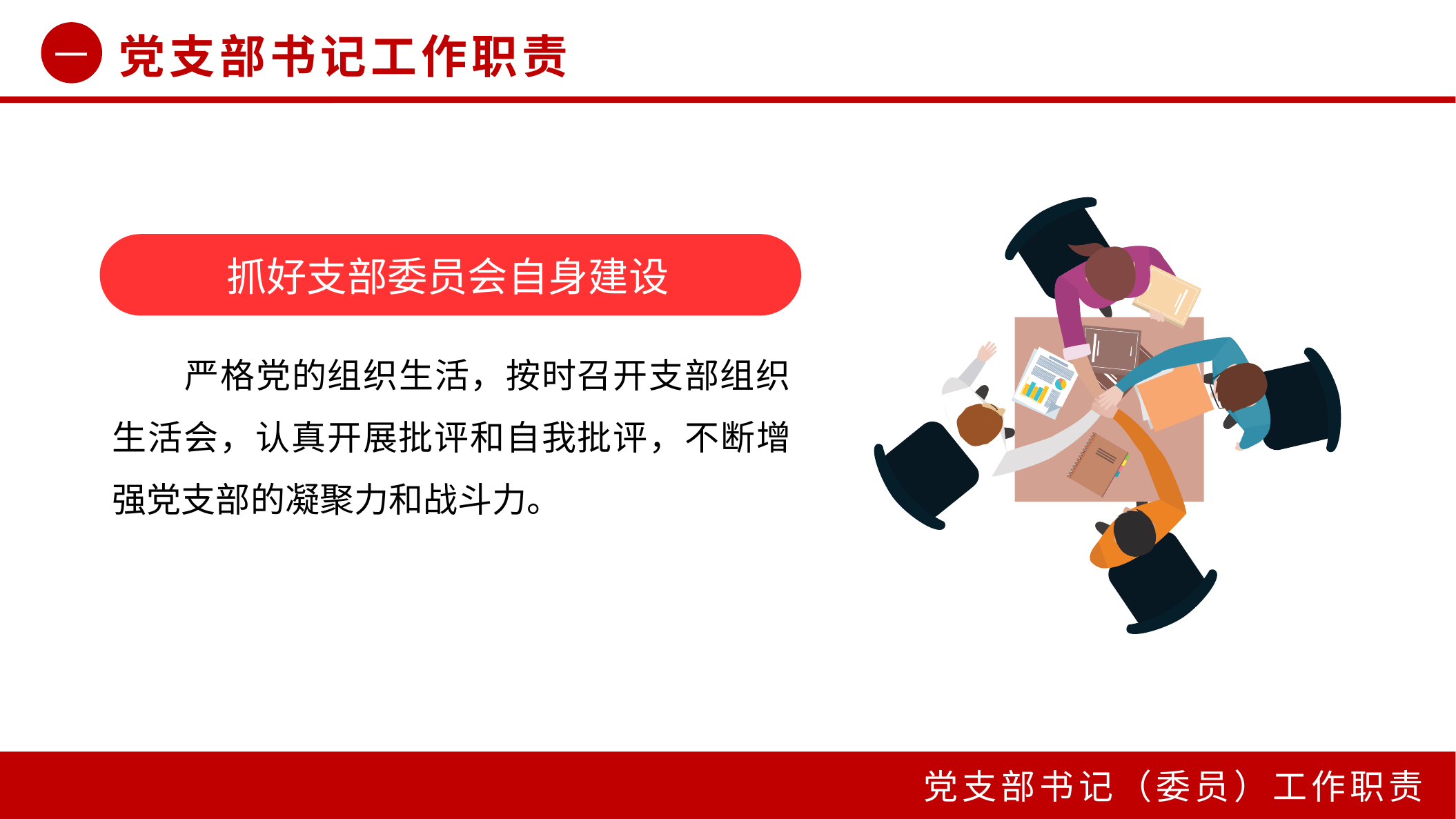

一
党支部书记工作职责

抓好支部委员会自身建设
       严格党的组织生活，按时召开支部组织生活会，认真开展批评和自我批评，不断增强党支部的凝聚力和战斗力。

党支部书记（委员）工作职责